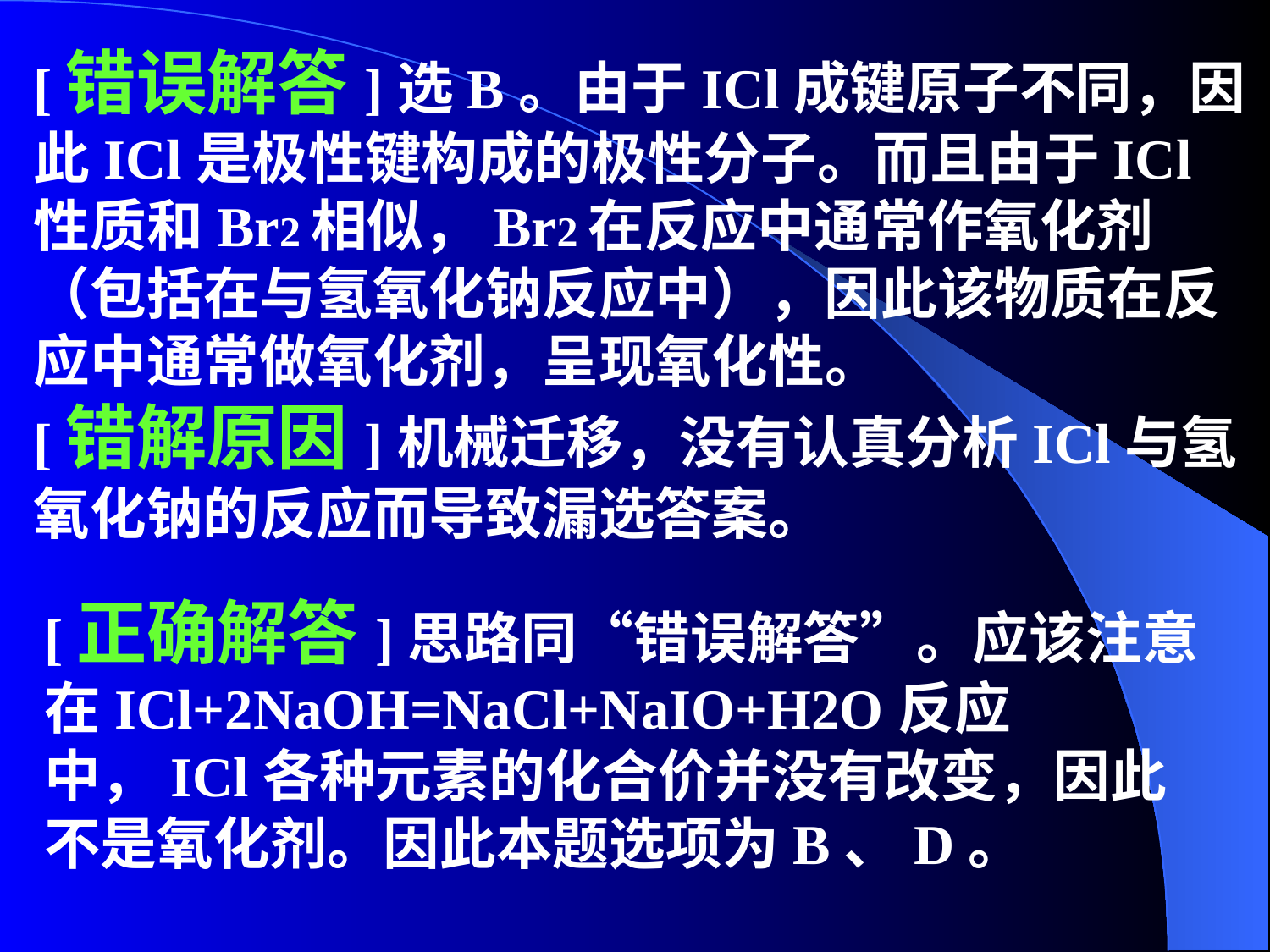

[错误解答]选B。由于ICl成键原子不同，因此ICl是极性键构成的极性分子。而且由于ICl性质和Br2相似，Br2在反应中通常作氧化剂（包括在与氢氧化钠反应中），因此该物质在反应中通常做氧化剂，呈现氧化性。
[错解原因]机械迁移，没有认真分析ICl与氢氧化钠的反应而导致漏选答案。
[正确解答]思路同“错误解答”。应该注意在ICl+2NaOH=NaCl+NaIO+H2O反应中，ICl各种元素的化合价并没有改变，因此不是氧化剂。因此本题选项为B、D。

76